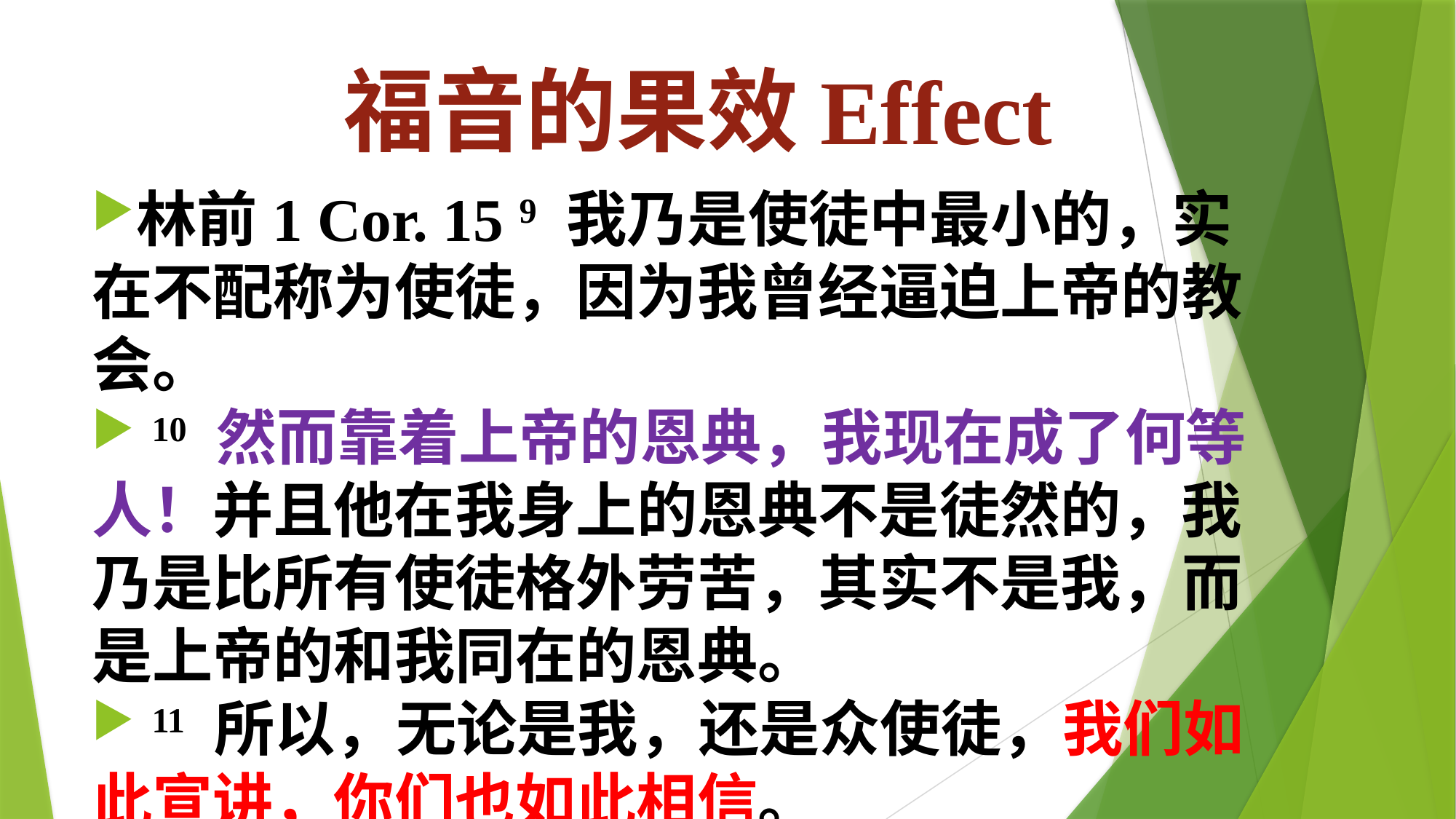

# 福音的果效Effect
林前1 Cor. 15 9 我乃是使徒中最小的，实在不配称为使徒，因为我曾经逼迫上帝的教会。
 10 然而靠着上帝的恩典，我现在成了何等人！并且他在我身上的恩典不是徒然的，我乃是比所有使徒格外劳苦，其实不是我，而是上帝的和我同在的恩典。
 11 所以，无论是我，还是众使徒，我们如此宣讲，你们也如此相信。